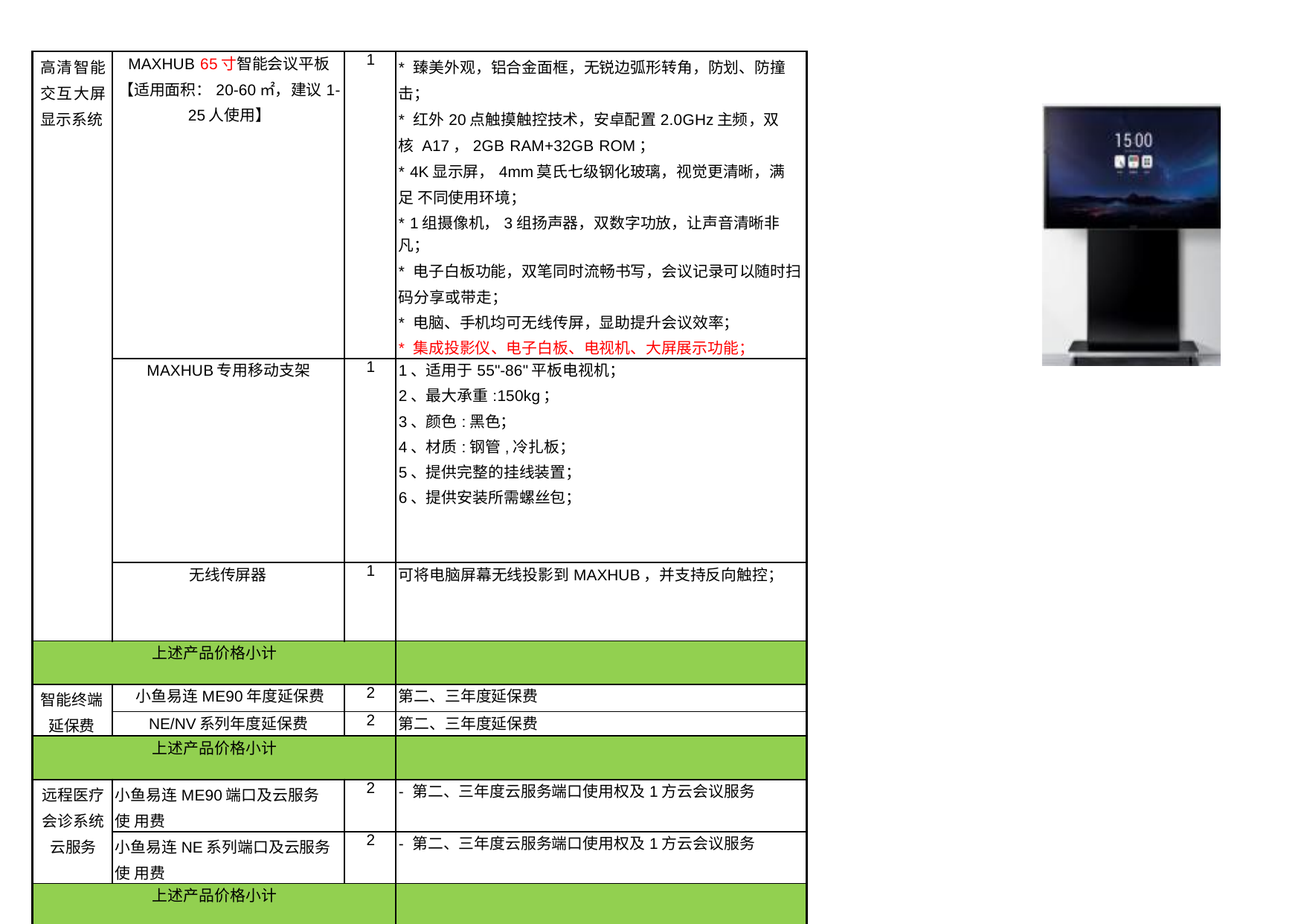

| 高清智能 交互大屏 显示系统 | MAXHUB 65寸智能会议平板 【适用面积：20-60㎡，建议1- 25人使用】 | 1 | \* 臻美外观，铝合金面框，无锐边弧形转角，防划、防撞 击； \* 红外20点触摸触控技术，安卓配置2.0GHz主频，双核 A17，2GB RAM+32GB ROM； \* 4K显示屏，4mm莫氏七级钢化玻璃，视觉更清晰，满足 不同使用环境； \* 1组摄像机，3组扬声器，双数字功放，让声音清晰非凡； \* 电子白板功能，双笔同时流畅书写，会议记录可以随时扫 码分享或带走； \* 电脑、手机均可无线传屏，显助提升会议效率； \* 集成投影仪、电子白板、电视机、大屏展示功能； |
| --- | --- | --- | --- |
|  | MAXHUB专用移动支架 | 1 | 1、适用于55"-86"平板电视机； 2、最大承重:150kg； 3、颜色:黑色； 4、材质:钢管,冷扎板； 5、提供完整的挂线装置； 6、提供安装所需螺丝包； |
|  | 无线传屏器 | 1 | 可将电脑屏幕无线投影到MAXHUB，并支持反向触控； |
| 上述产品价格小计 |  |  |  |
| 智能终端 延保费 | 小鱼易连ME90年度延保费 | 2 | 第二、三年度延保费 |
|  | NE/NV系列年度延保费 | 2 | 第二、三年度延保费 |
| 上述产品价格小计 |  |  |  |
| 远程医疗 会诊系统 云服务 | 小鱼易连ME90端口及云服务使 用费 | 2 | - 第二、三年度云服务端口使用权及1方云会议服务 |
|  | 小鱼易连NE系列端口及云服务使 用费 | 2 | - 第二、三年度云服务端口使用权及1方云会议服务 |
| 上述产品价格小计 |  |  |  |
| 远程医疗会诊系统报价总表 |  |  |  |
| 产品名称 |  |  | 备注 |
| 高清远程医疗会诊系统终端 |  |  |  |